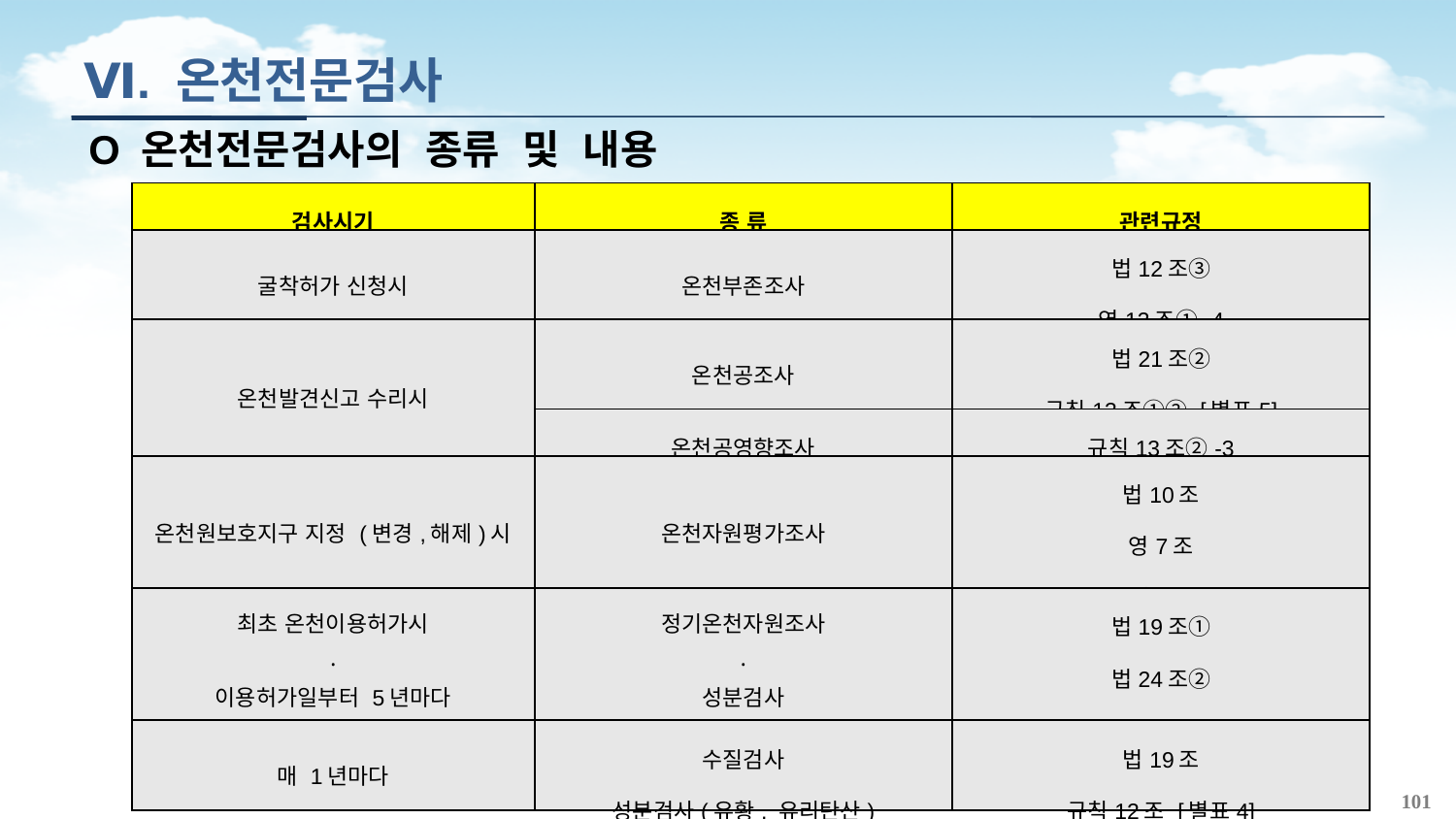

Ⅵ. 온천전문검사
O 온천전문검사의  종류  및  내용
| 검사시기 | 종 류 | 관련규정 |
| --- | --- | --- |
| 굴착허가 신청시 | 온천부존조사 | 법12조③ 영13조①-4 |
| 온천발견신고 수리시 | 온천공조사 | 법21조② 규칙13조①② [별표5] |
|  | 온천공영향조사 | 규칙13조②-3 |
| 온천원보호지구 지정 (변경,해제)시 | 온천자원평가조사 | 법10조 영7조 규칙5조 |
| 최초 온천이용허가시 ․ 이용허가일부터 5년마다 | 정기온천자원조사 ․ 성분검사 | 법19조① 법24조② 규칙15조① |
| 매 1년마다 | 수질검사 성분검사(유황, 유리탄산) | 법19조 규칙12조 [별표4] |
101